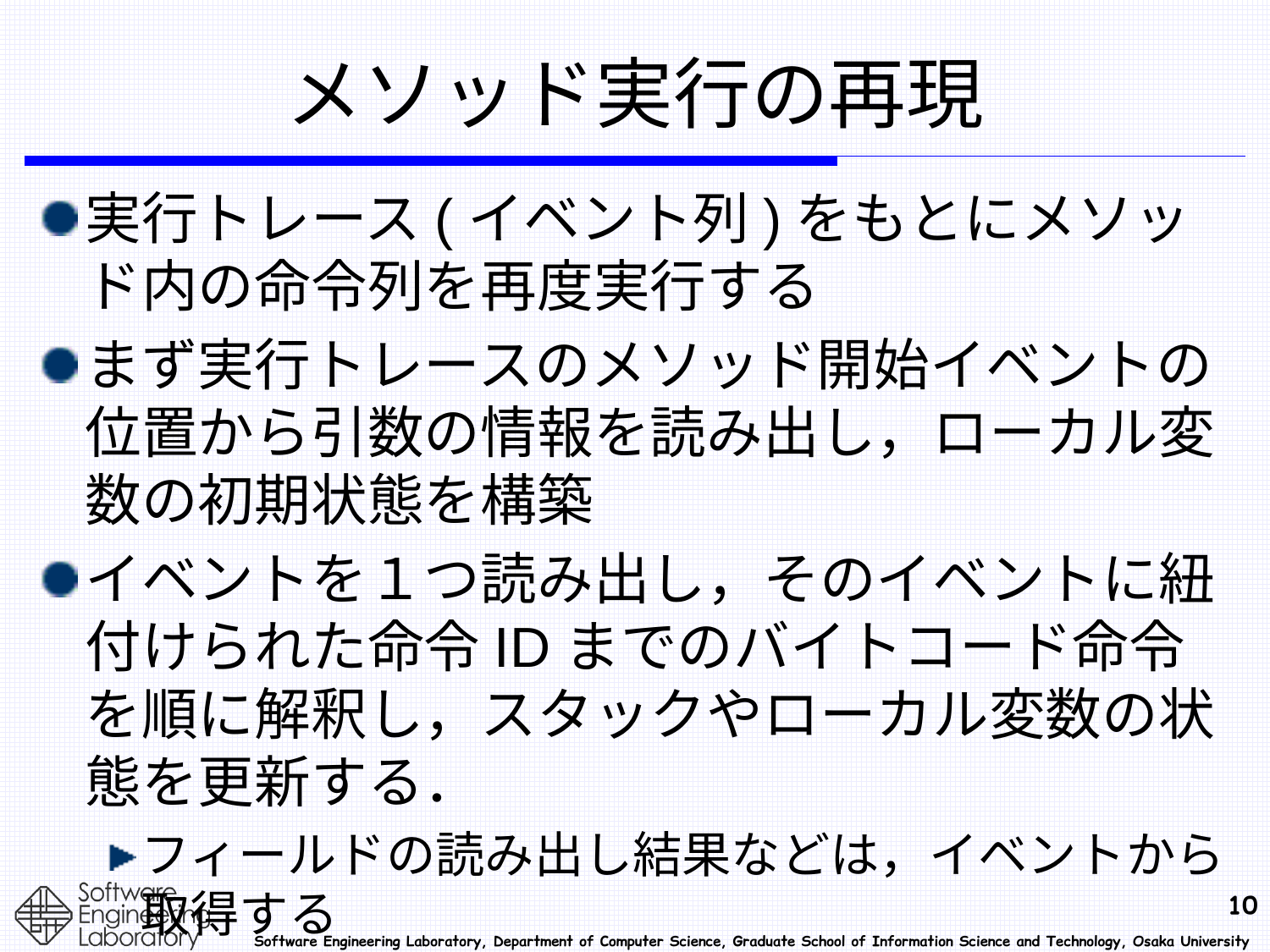

# メソッド実行の再現
実行トレース(イベント列)をもとにメソッド内の命令列を再度実行する
まず実行トレースのメソッド開始イベントの位置から引数の情報を読み出し，ローカル変数の初期状態を構築
イベントを１つ読み出し，そのイベントに紐付けられた命令IDまでのバイトコード命令を順に解釈し，スタックやローカル変数の状態を更新する．
フィールドの読み出し結果などは，イベントから取得する